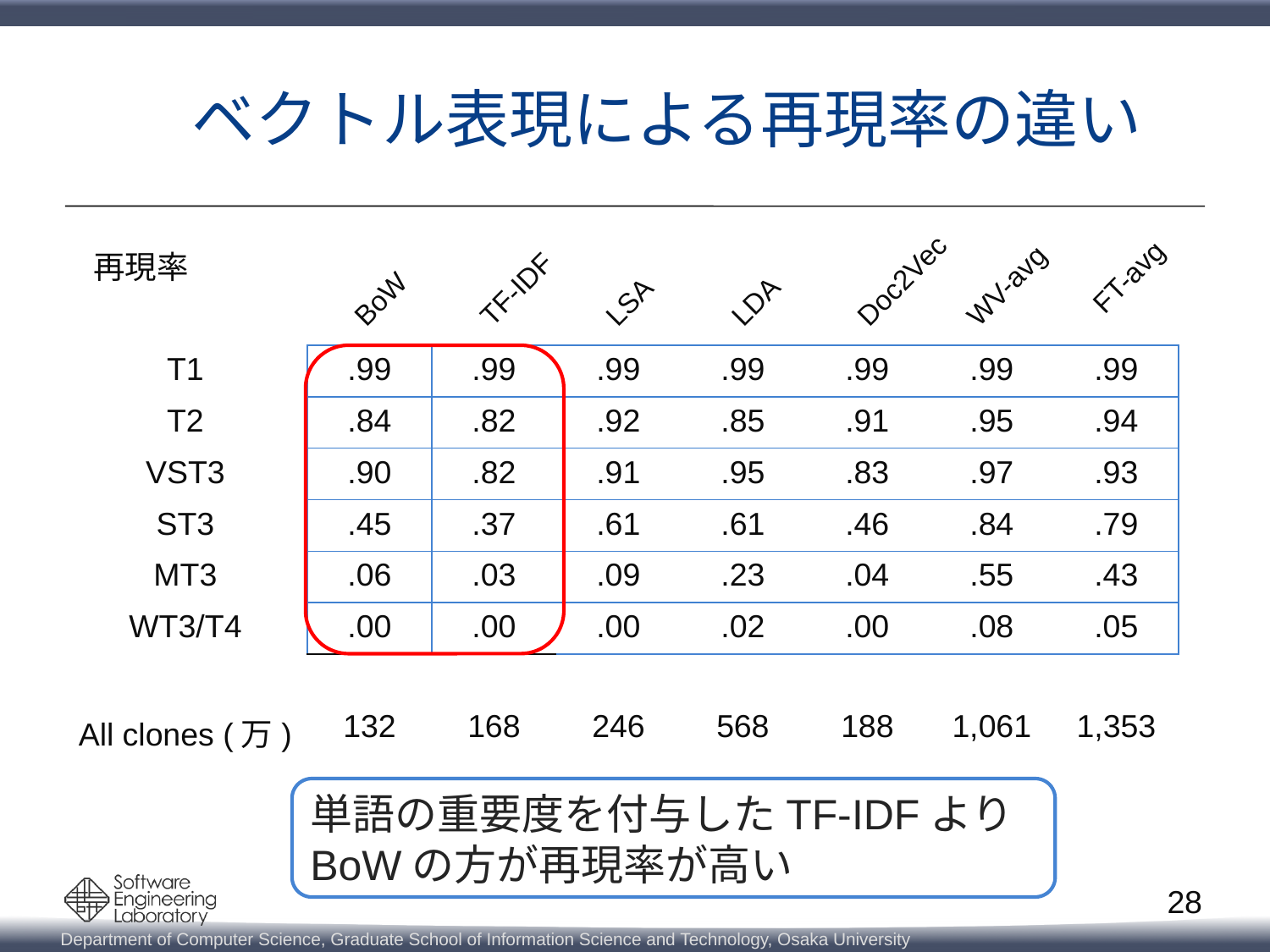

# ベクトル表現による再現率の違い
FT-avg
WV-avg
TF-IDF
LSA
LDA
BoW
Doc2Vec
再現率

| T1 | .99 | .99 | .99 | .99 | .99 | .99 | .99 |
| --- | --- | --- | --- | --- | --- | --- | --- |
| T2 | .84 | .82 | .92 | .85 | .91 | .95 | .94 |
| VST3 | .90 | .82 | .91 | .95 | .83 | .97 | .93 |
| ST3 | .45 | .37 | .61 | .61 | .46 | .84 | .79 |
| MT3 | .06 | .03 | .09 | .23 | .04 | .55 | .43 |
| WT3/T4 | .00 | .00 | .00 | .02 | .00 | .08 | .05 |
|  |  |  |  |  |  |  |  |
| All clones (万) | 132 | 168 | 246 | 568 | 188 | 1,061 | 1,353 |
単語の重要度を付与したTF-IDFより
BoWの方が再現率が高い
28